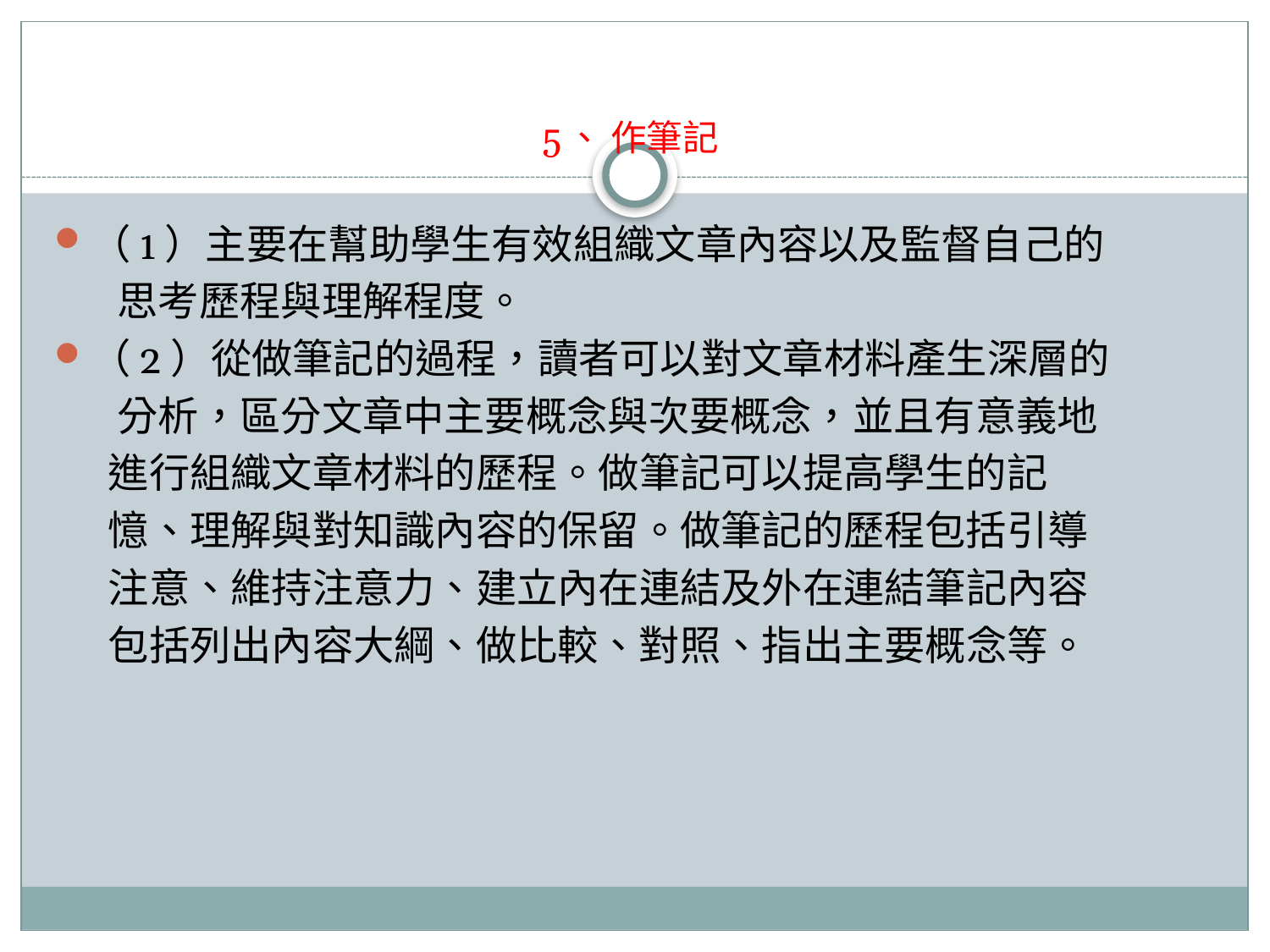

# 5、 作筆記
（1）主要在幫助學生有效組織文章內容以及監督自己的
      思考歷程與理解程度。
（2）從做筆記的過程，讀者可以對文章材料產生深層的
      分析，區分文章中主要概念與次要概念，並且有意義地
     進行組織文章材料的歷程。做筆記可以提高學生的記
     憶、理解與對知識內容的保留。做筆記的歷程包括引導
     注意、維持注意力、建立內在連結及外在連結筆記內容
     包括列出內容大綱、做比較、對照、指出主要概念等。